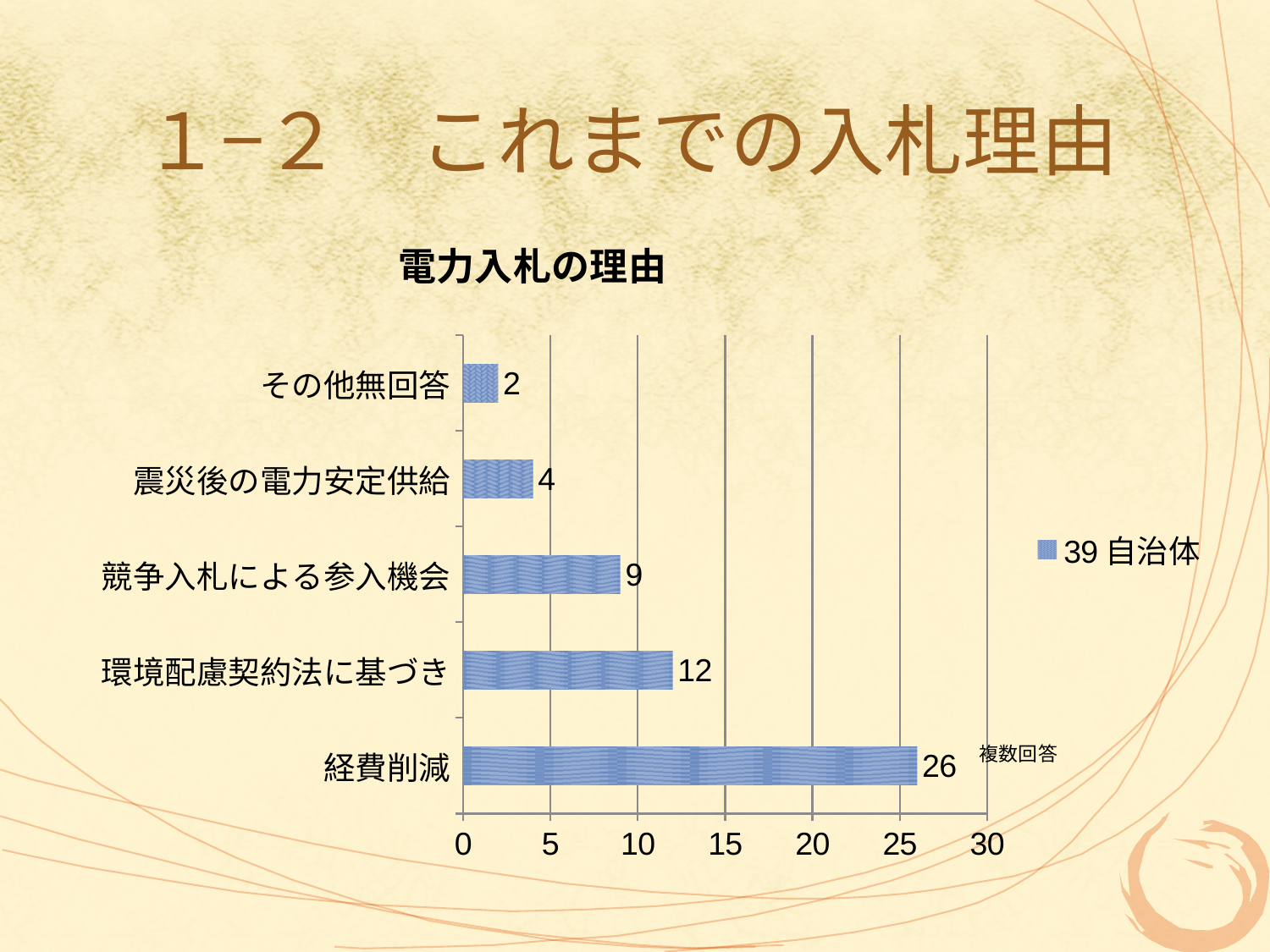

# １−２　これまでの入札理由

### Chart: 電力入札の理由

| Category | 39自治体 |
|---|---|
| 経費削減 | 26.0 |
| 環境配慮契約法に基づき | 12.0 |
| 競争入札による参入機会 | 9.0 |
| 震災後の電力安定供給 | 4.0 |
| その他無回答 | 2.0 |